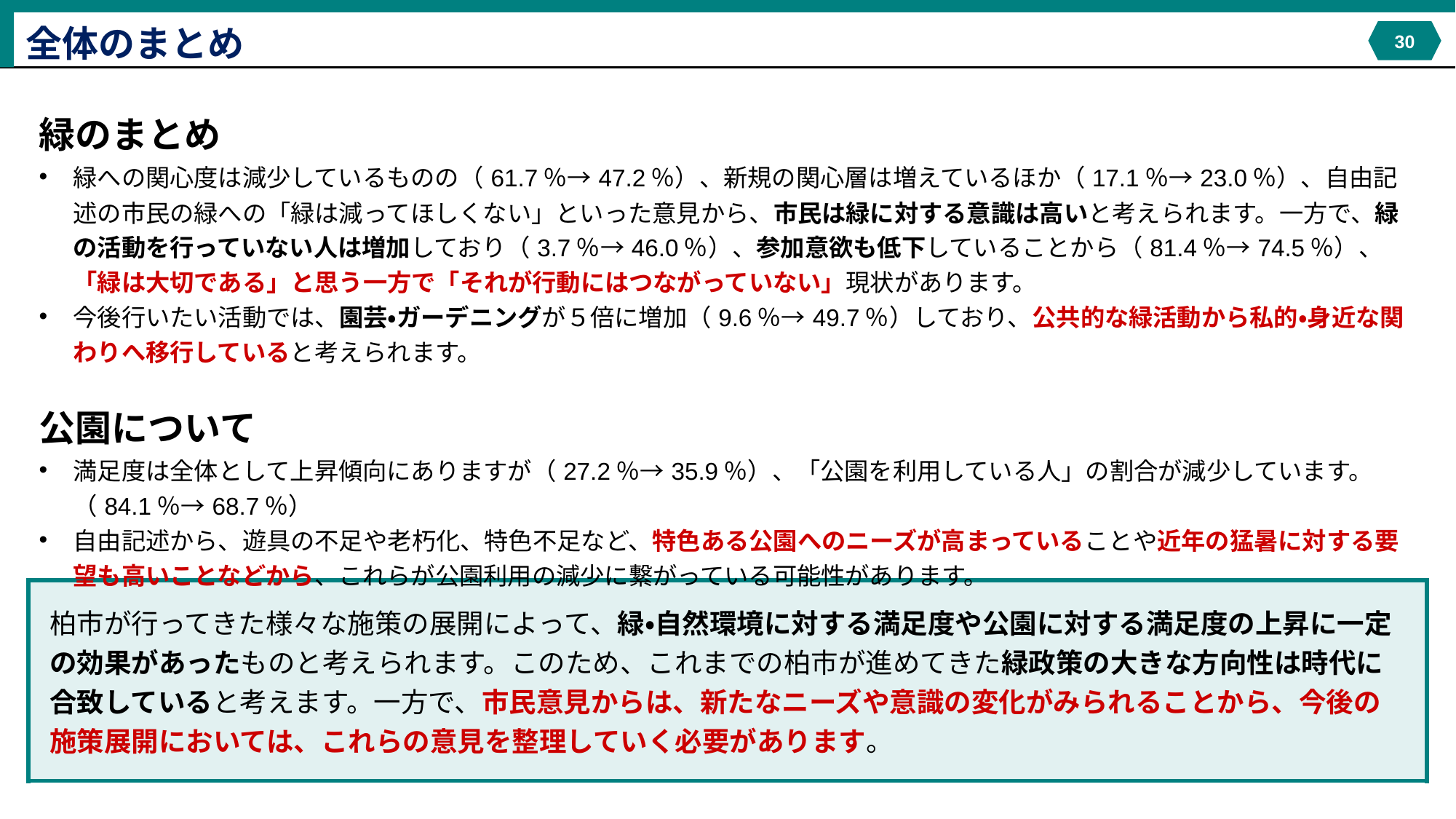

全体のまとめ
30
| 緑のまとめ 緑への関心度は減少しているものの（61.7％→47.2％）、新規の関心層は増えているほか（17.1％→23.0％）、自由記述の市民の緑への「緑は減ってほしくない」といった意見から、市民は緑に対する意識は高いと考えられます。一方で、緑の活動を行っていない人は増加しており（3.7％→46.0％）、参加意欲も低下していることから（81.4％→74.5％）、「緑は大切である」と思う一方で「それが行動にはつながっていない」現状があります。 今後行いたい活動では、園芸・ガーデニングが５倍に増加（9.6％→49.7％）しており、公共的な緑活動から私的・身近な関わりへ移行していると考えられます。 公園について 満足度は全体として上昇傾向にありますが（27.2％→35.9％）、「公園を利用している人」の割合が減少しています。（84.1％→68.7％） 自由記述から、遊具の不足や老朽化、特色不足など、特色ある公園へのニーズが高まっていることや近年の猛暑に対する要望も高いことなどから、これらが公園利用の減少に繋がっている可能性があります。 |
| --- |
| 柏市が行ってきた様々な施策の展開によって、緑・自然環境に対する満足度や公園に対する満足度の上昇に一定の効果があったものと考えられます。このため、これまでの柏市が進めてきた緑政策の大きな方向性は時代に合致していると考えます。一方で、市民意見からは、新たなニーズや意識の変化がみられることから、今後の施策展開においては、これらの意見を整理していく必要があります。 |
| --- |